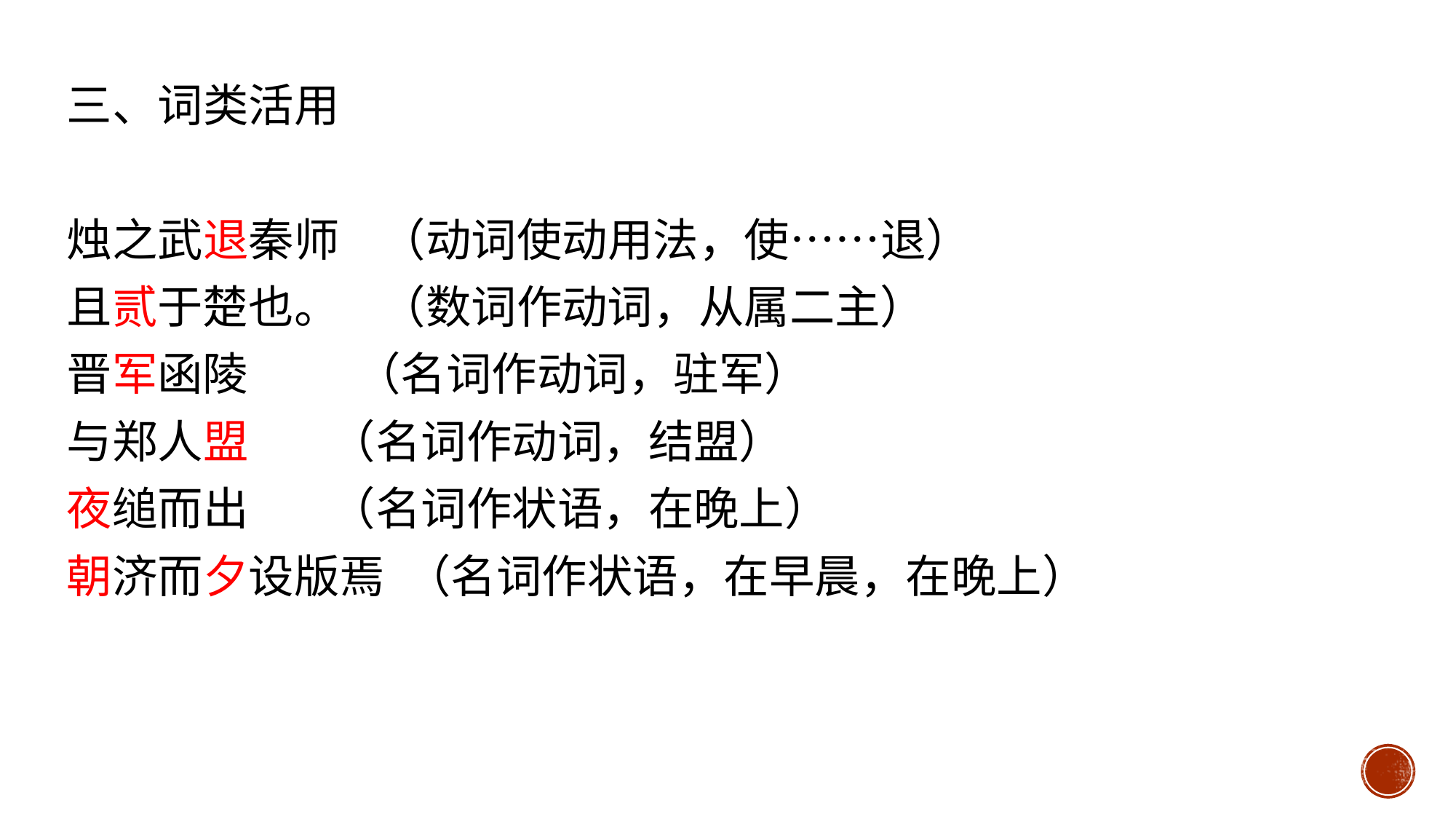

三、词类活用

烛之武退秦师    （动词使动用法，使……退）
且贰于楚也。    （数词作动词，从属二主）
晋军函陵　      （名词作动词，驻军）
与郑人盟        （名词作动词，结盟）
夜缒而出        （名词作状语，在晚上）
朝济而夕设版焉  （名词作状语，在早晨，在晚上）